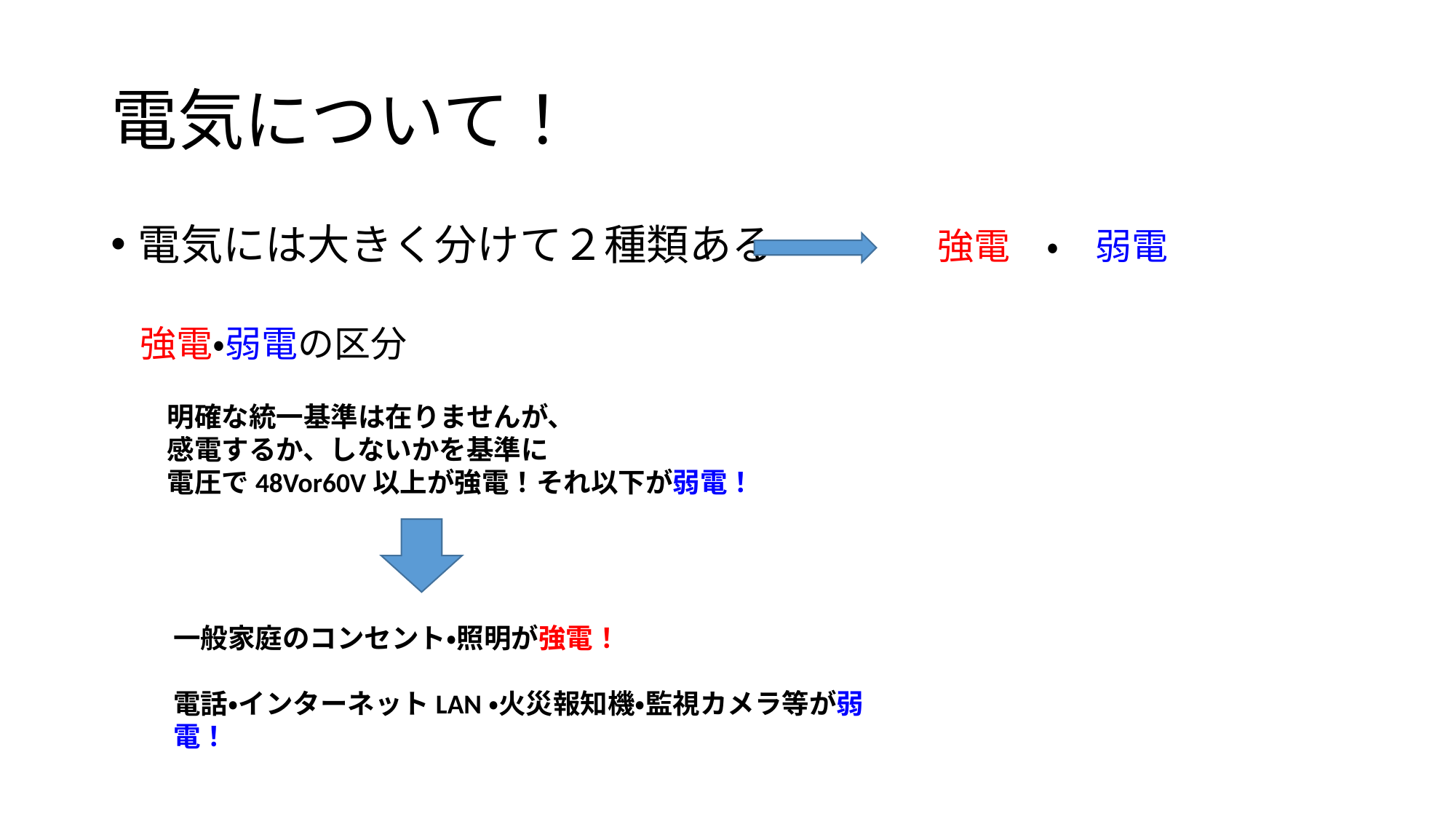

# 電気について！
電気には大きく分けて２種類ある
強電　・　弱電

強電・弱電の区分
明確な統一基準は在りませんが、
感電するか、しないかを基準に
電圧で48Vor60V以上が強電！それ以下が弱電！

一般家庭のコンセント・照明が強電！

電話・インターネットLAN・火災報知機・監視カメラ等が弱電！